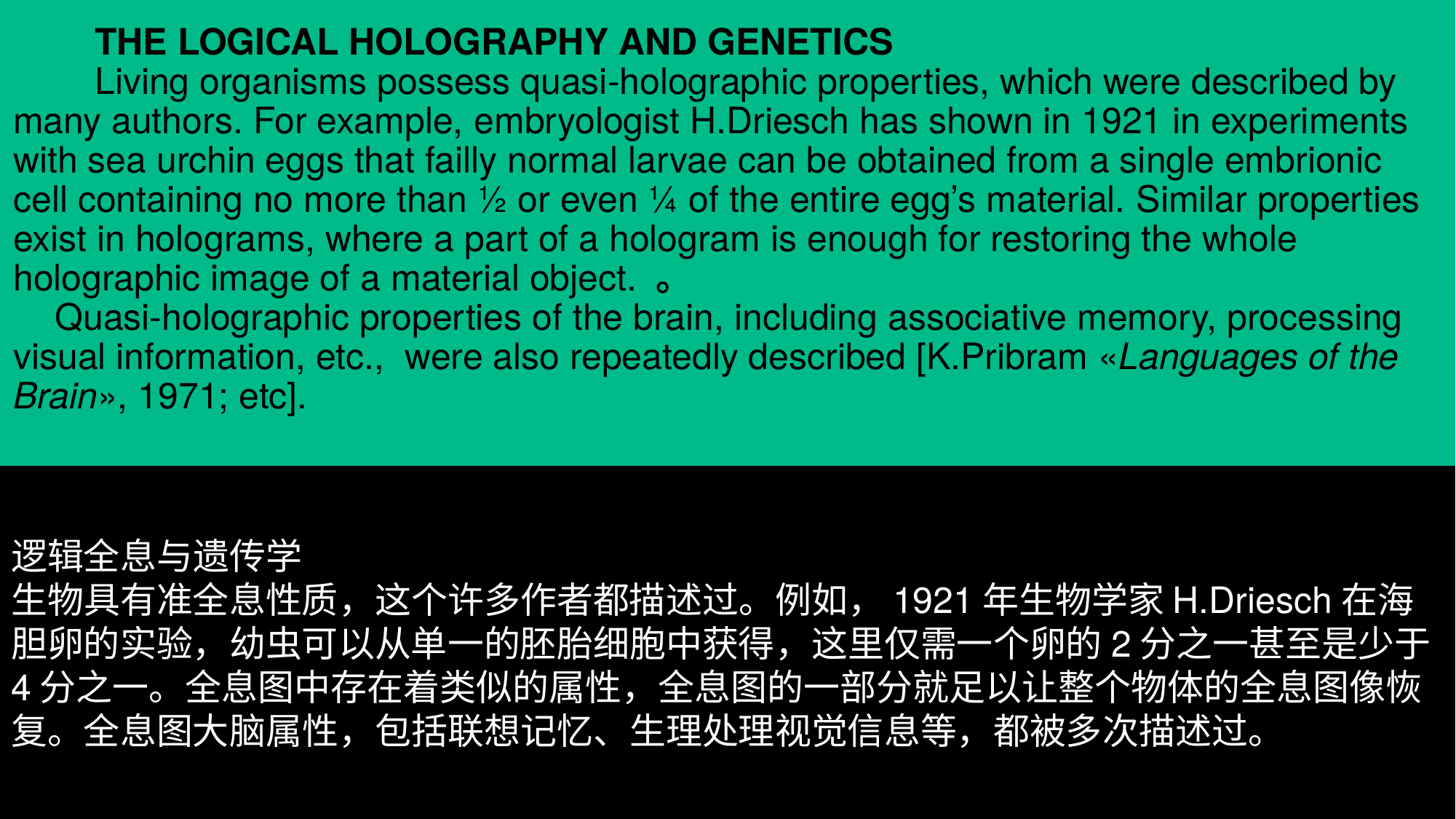

THE LOGICAL HOLOGRAPHY AND GENETICS
        Living organisms possess quasi-holographic properties, which were described by many authors. For example, embryologist H.Driesch has shown in 1921 in experiments with sea urchin eggs that failly normal larvae can be obtained from a single embrionic cell containing no more than 1⁄2 or even 1⁄4 of the entire egg’s material. Similar properties exist in holograms, where a part of a hologram is enough for restoring the whole holographic image of a material object. 。
    Quasi-holographic properties of the brain, including associative memory, processing visual information, etc.,  were also repeatedly described [K.Pribram «Languages of the Brain», 1971; etc].
逻辑全息与遗传学
生物具有准全息性质，这个许多作者都描述过。例如，1921年生物学家H.Driesch在海胆卵的实验，幼虫可以从单一的胚胎细胞中获得，这里仅需一个卵的2分之一甚至是少于4分之一。全息图中存在着类似的属性，全息图的一部分就足以让整个物体的全息图像恢复。全息图大脑属性，包括联想记忆、生理处理视觉信息等，都被多次描述过。